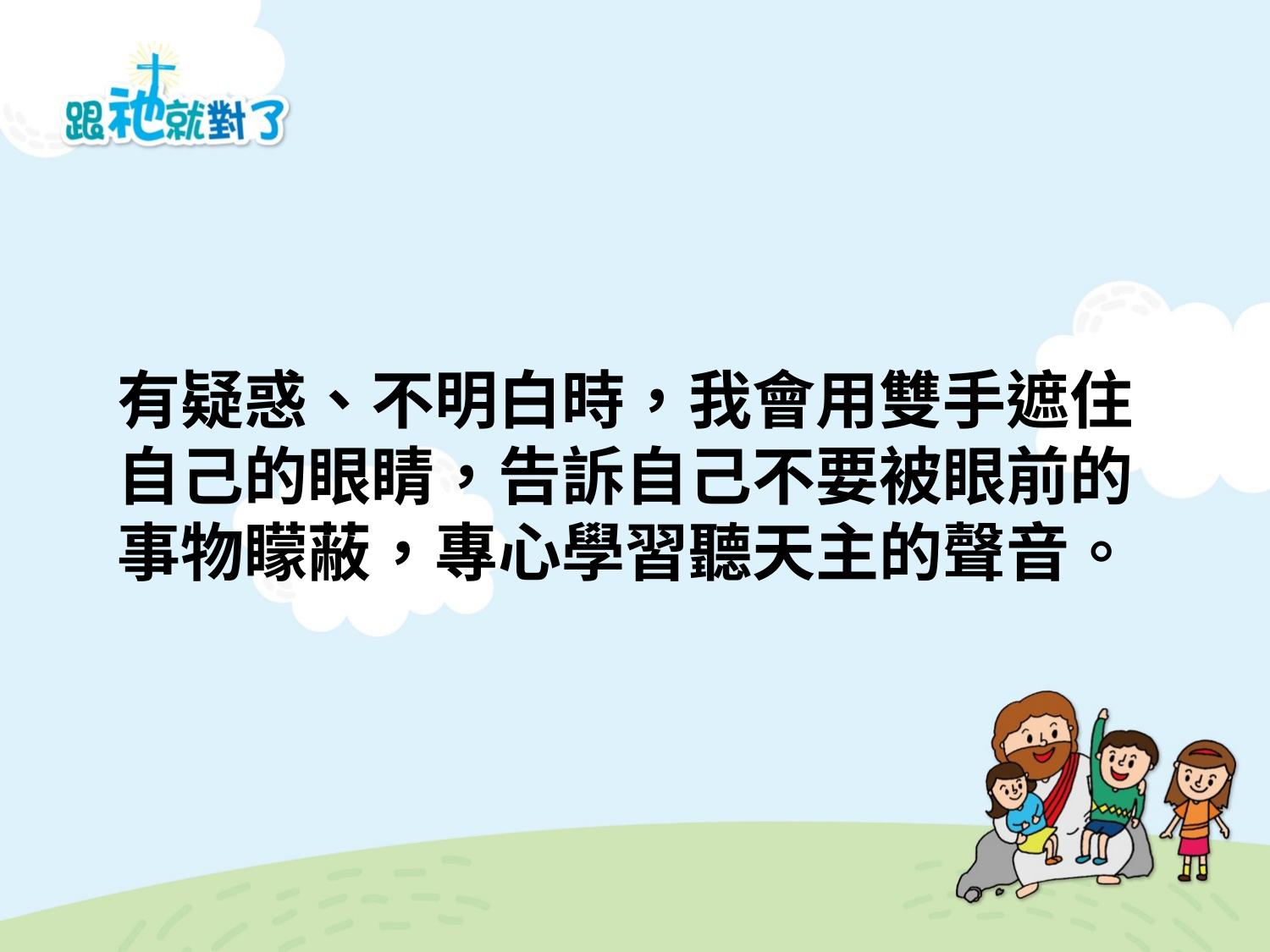

有疑惑、不明白時，我會用雙手遮住自己的眼睛，告訴自己不要被眼前的事物矇蔽，專心學習聽天主的聲音。